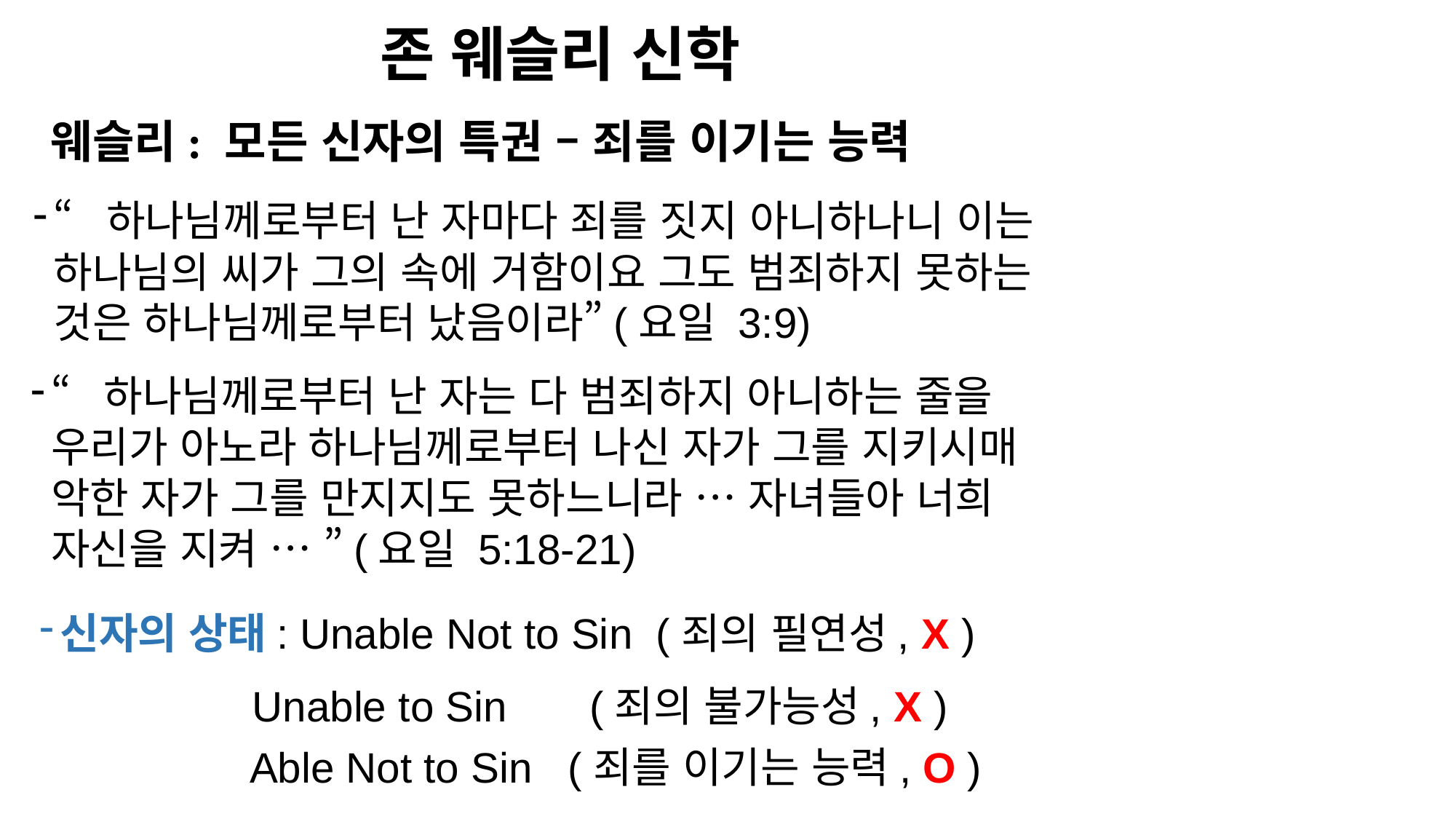

# 존 웨슬리 신학
웨슬리: 모든 신자의 특권 – 죄를 이기는 능력
“하나님께로부터 난 자마다 죄를 짓지 아니하나니 이는 하나님의 씨가 그의 속에 거함이요 그도 범죄하지 못하는 것은 하나님께로부터 났음이라”(요일 3:9)

“하나님께로부터 난 자는 다 범죄하지 아니하는 줄을 우리가 아노라 하나님께로부터 나신 자가 그를 지키시매 악한 자가 그를 만지지도 못하느니라 … 자녀들아 너희 자신을 지켜 … ”(요일 5:18-21)
신자의 상태: Unable Not to Sin  (죄의 필연성, X )
                  Unable to Sin       (죄의 불가능성, X )
                  Able Not to Sin   (죄를 이기는 능력, O )